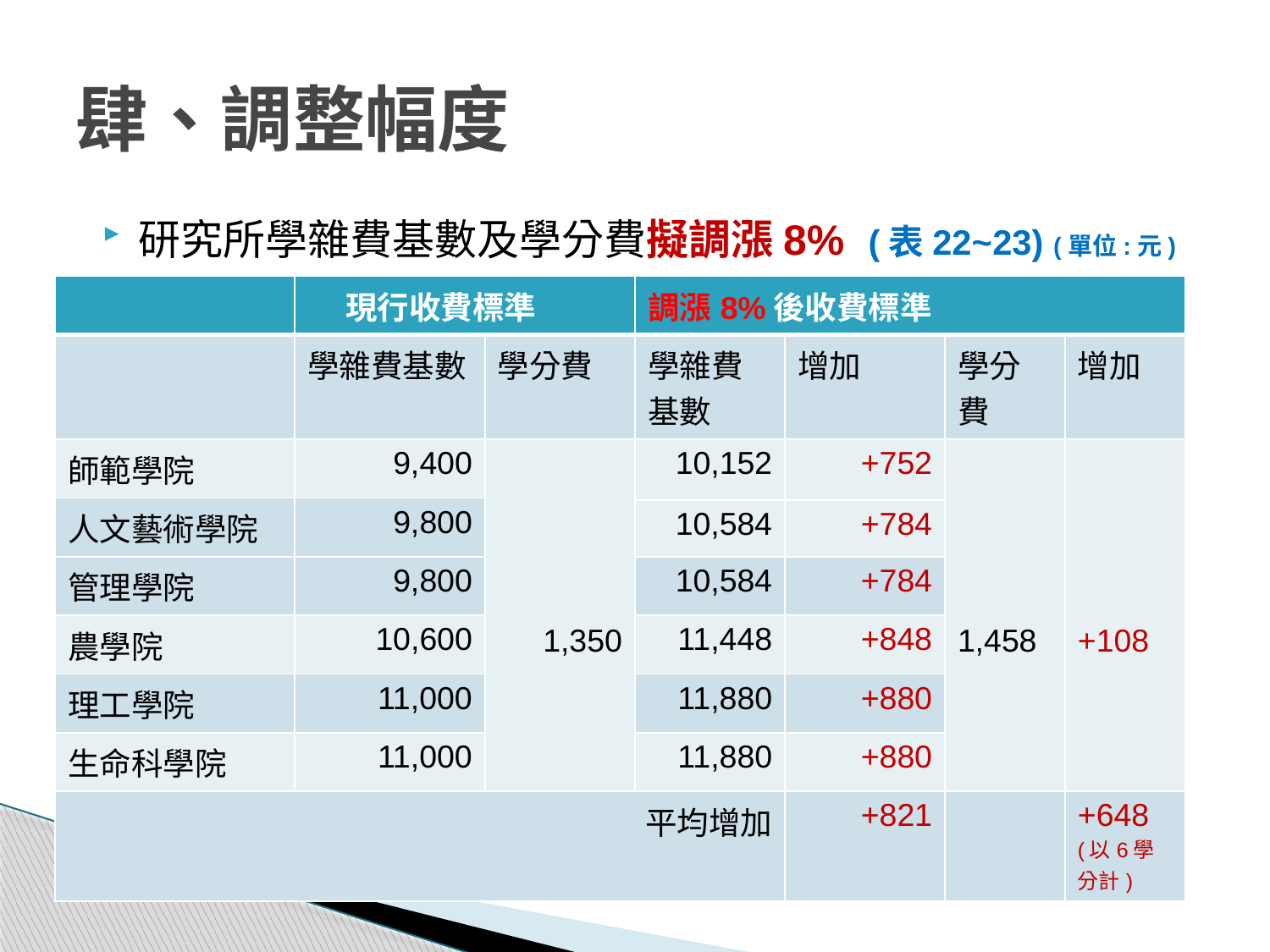

# 肆、調整幅度
研究所學雜費基數及學分費擬調漲8%  (表22~23) (單位:元)

|  | 現行收費標準 |  | 調漲8%後收費標準 |  |  |  |
| --- | --- | --- | --- | --- | --- | --- |
|  | 學雜費基數 | 學分費 | 學雜費基數 | 增加 | 學分費 | 增加 |
| 師範學院 | 9,400 | 1,350 | 10,152 | +752 | 1,458 | +108 |
| 人文藝術學院 | 9,800 |  |  |  |  |  |
|  |  |  | 10,584 | +784 |  |  |
| 管理學院 | 9,800 |  | 10,584 | +784 |  |  |
| 農學院 | 10,600 |  | 11,448 | +848 |  |  |
| 理工學院 | 11,000 |  | 11,880 | +880 |  |  |
| 生命科學院 | 11,000 |  | 11,880 | +880 |  |  |
| 平均增加 |  |  |  | +821 |  | +648 (以6學分計) |